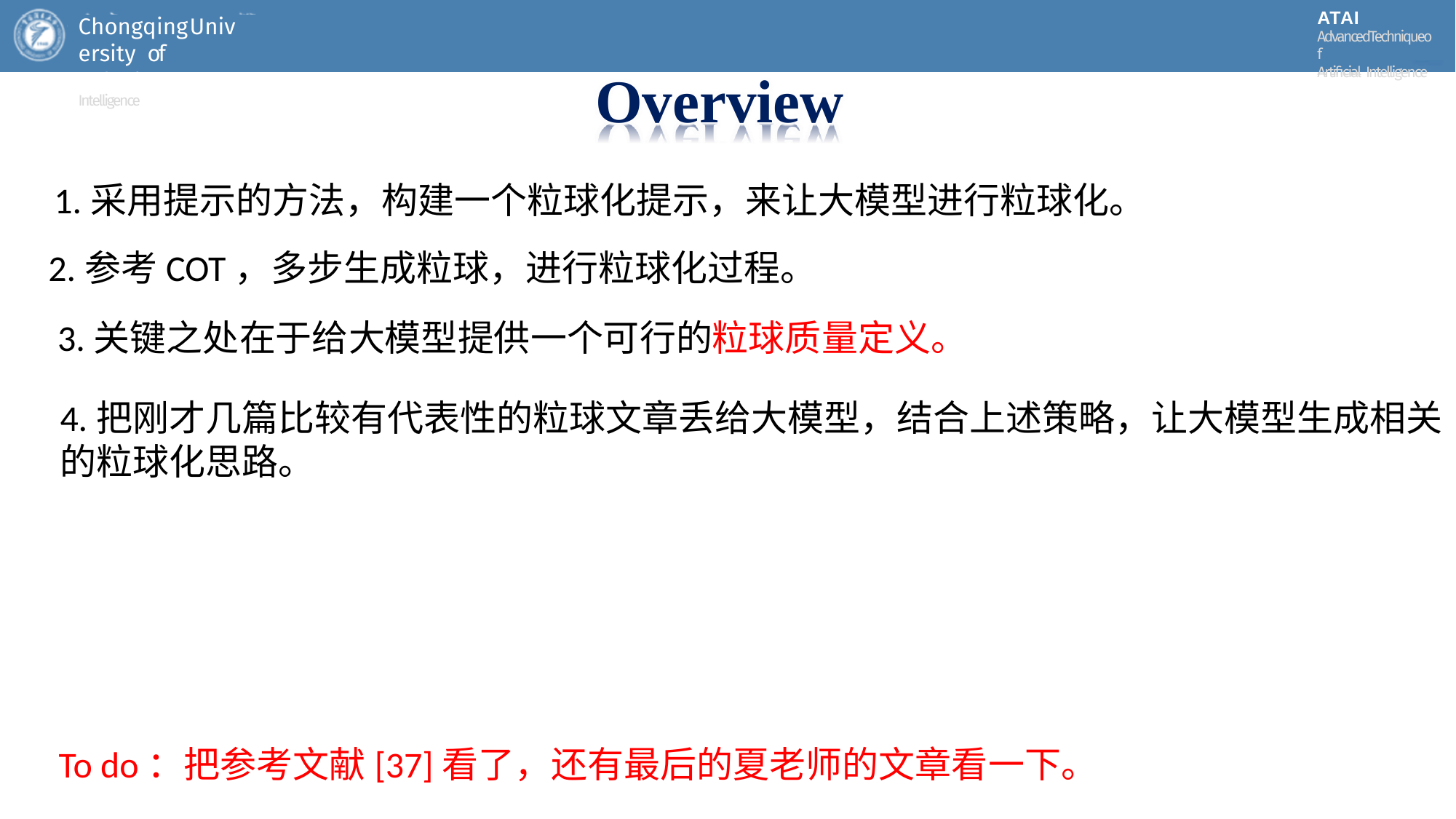

ATAI
AdvancedTechniqueof
Artificial Intelligence
ATAI
ChongqingUniversity	AdvancedTechniqueof
of Technology	Artificial Intelligence
# ChongqingUniversity  of Technology

Overview
1.采用提示的方法，构建一个粒球化提示，来让大模型进行粒球化。
2.参考COT，多步生成粒球，进行粒球化过程。
3.关键之处在于给大模型提供一个可行的粒球质量定义。
4.把刚才几篇比较有代表性的粒球文章丢给大模型，结合上述策略，让大模型生成相关
的粒球化思路。
To do：把参考文献[37]看了，还有最后的夏老师的文章看一下。